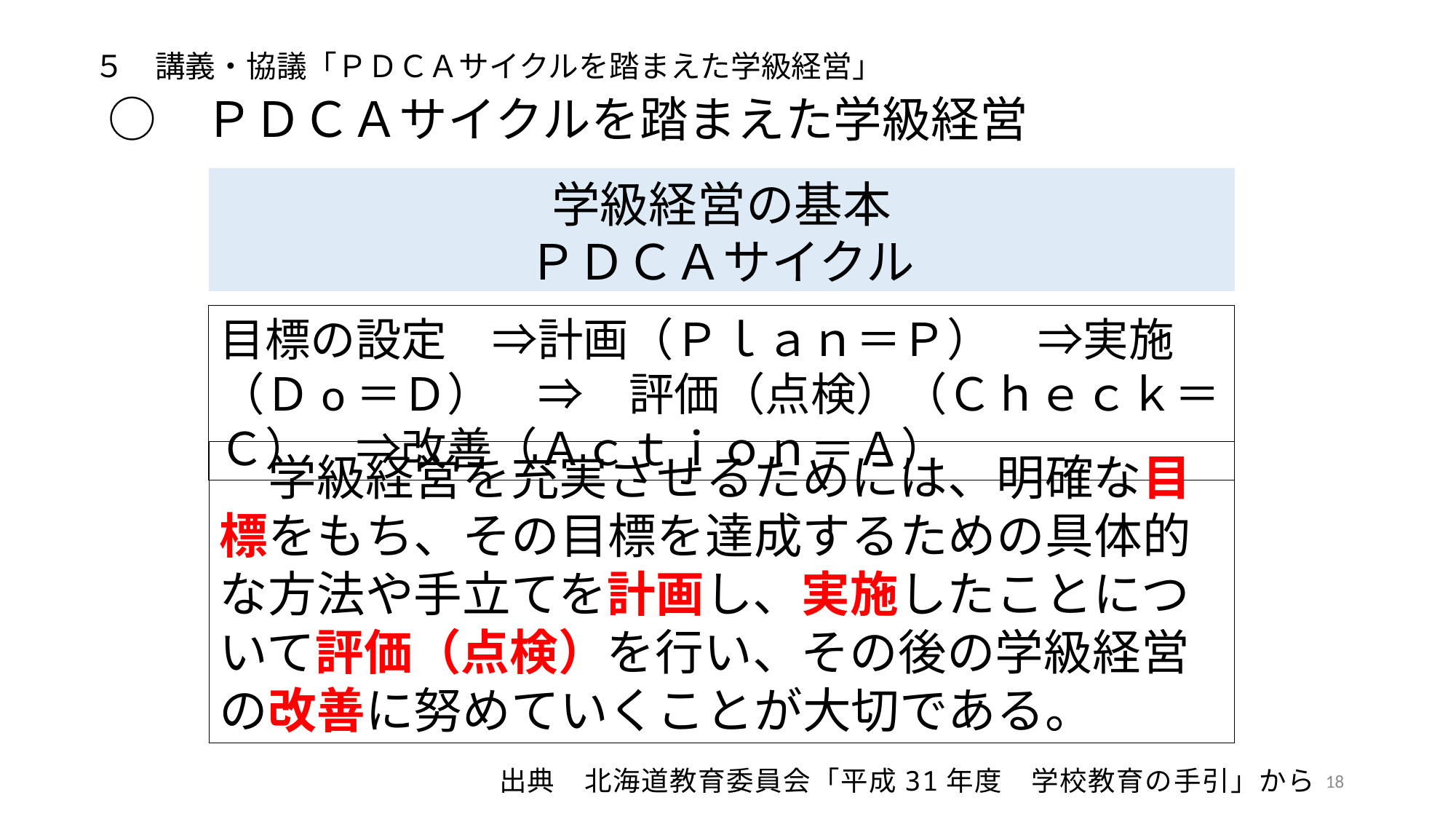

５　講義・協議「ＰＤＣＡサイクルを踏まえた学級経営」
　○　ＰＤＣＡサイクルを踏まえた学級経営
学級経営の基本
ＰＤＣＡサイクル

目標の設定　⇒計画（Ｐｌａｎ＝Ｐ）　⇒実施（Ｄо＝Ｄ）　⇒　評価（点検）（Ｃｈｅｃｋ＝Ｃ）　⇒改善（Ａｃｔｉｏｎ＝Ａ）
　学級経営を充実させるためには、明確な目標をもち、その目標を達成するための具体的な方法や手立てを計画し、実施したことについて評価（点検）を行い、その後の学級経営の改善に努めていくことが大切である。
出典　北海道教育委員会「平成31年度　学校教育の手引」から
18